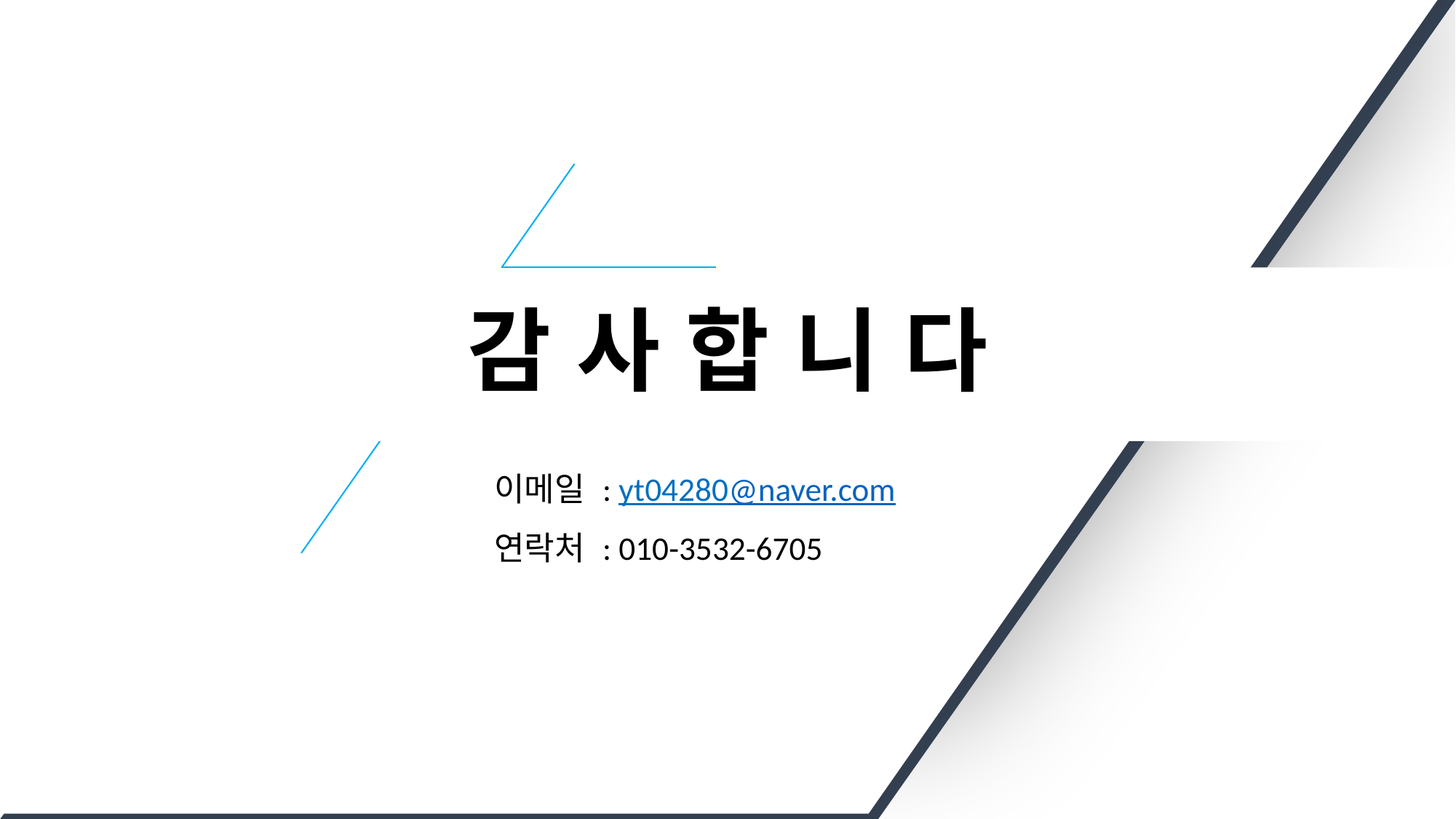

감 사 합 니 다
인재경영본부

이메일 : yt04280@naver.com
연락처 : 010-3532-6705